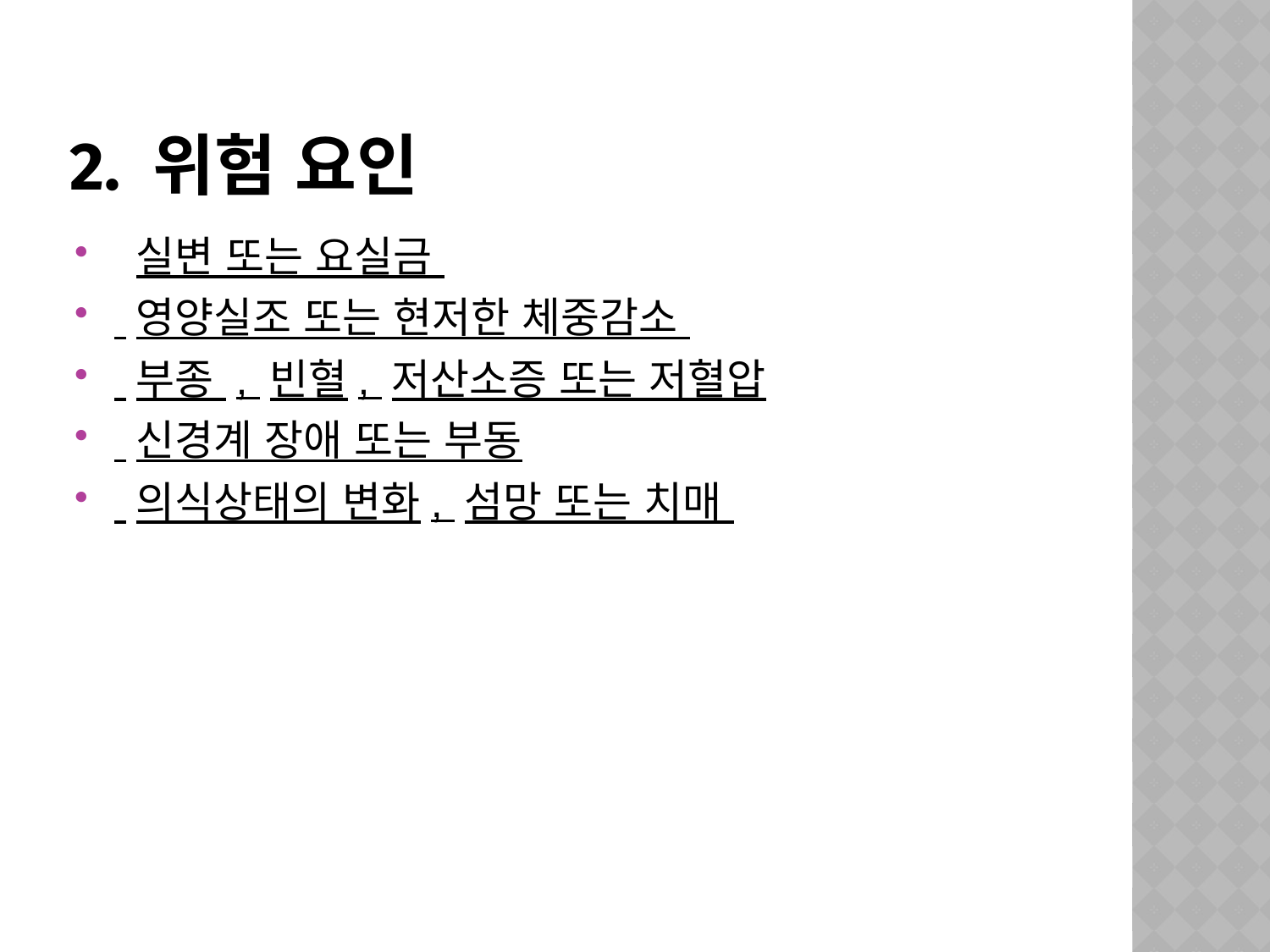

# 2. 위험 요인
 실변 또는 요실금
 영양실조 또는 현저한 체중감소
 부종 , 빈혈, 저산소증 또는 저혈압
 신경계 장애 또는 부동
 의식상태의 변화, 섬망 또는 치매